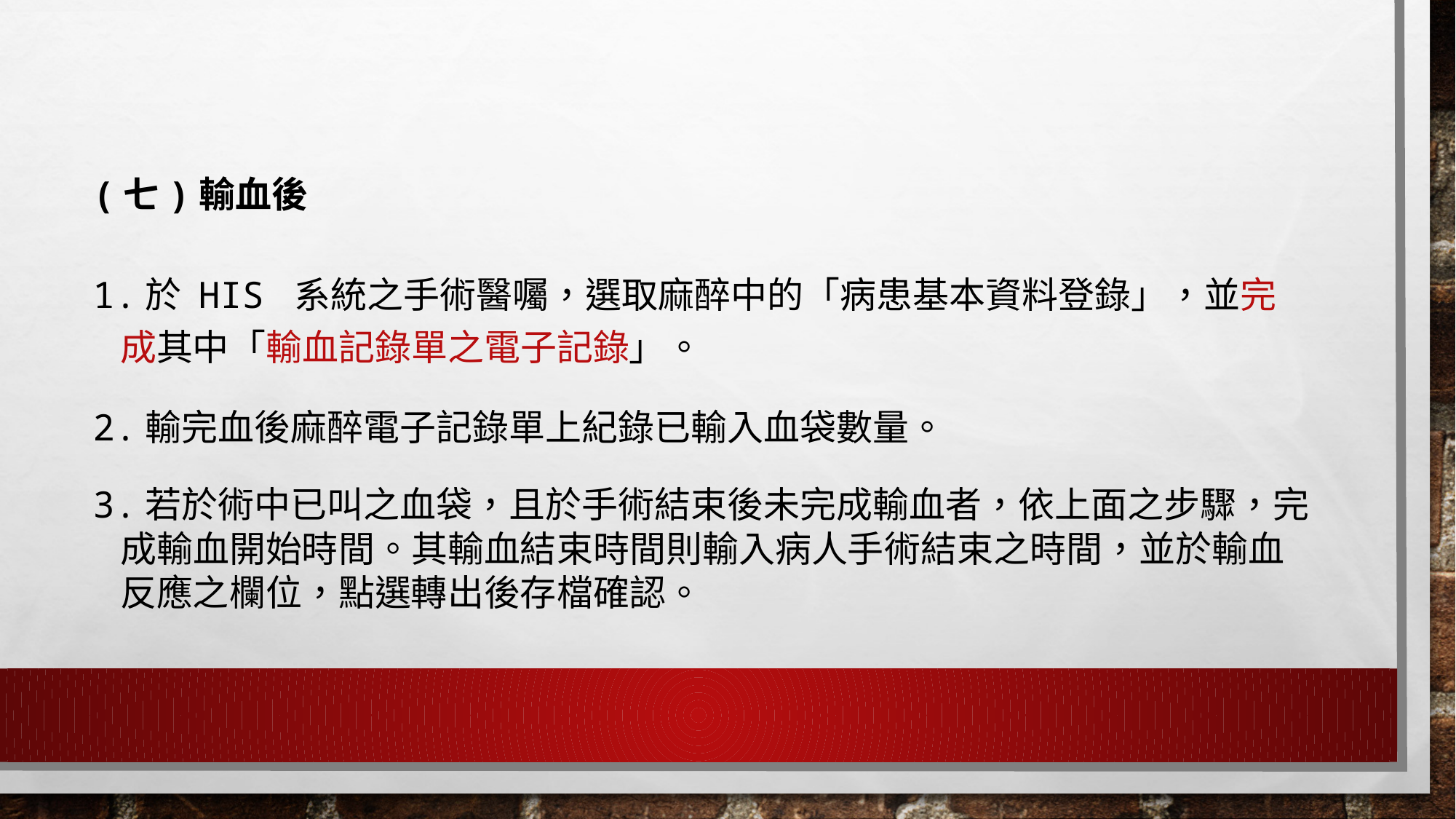

(七)輸血後

1.於 HIS 系統之手術醫囑，選取麻醉中的「病患基本資料登錄」，並完成其中「輸血記錄單之電子記錄」。

2.輸完血後麻醉電子記錄單上紀錄已輸入血袋數量。

3.若於術中已叫之血袋，且於手術結束後未完成輸血者，依上面之步驟，完成輸血開始時間。其輸血結束時間則輸入病人手術結束之時間，並於輸血反應之欄位，點選轉出後存檔確認。